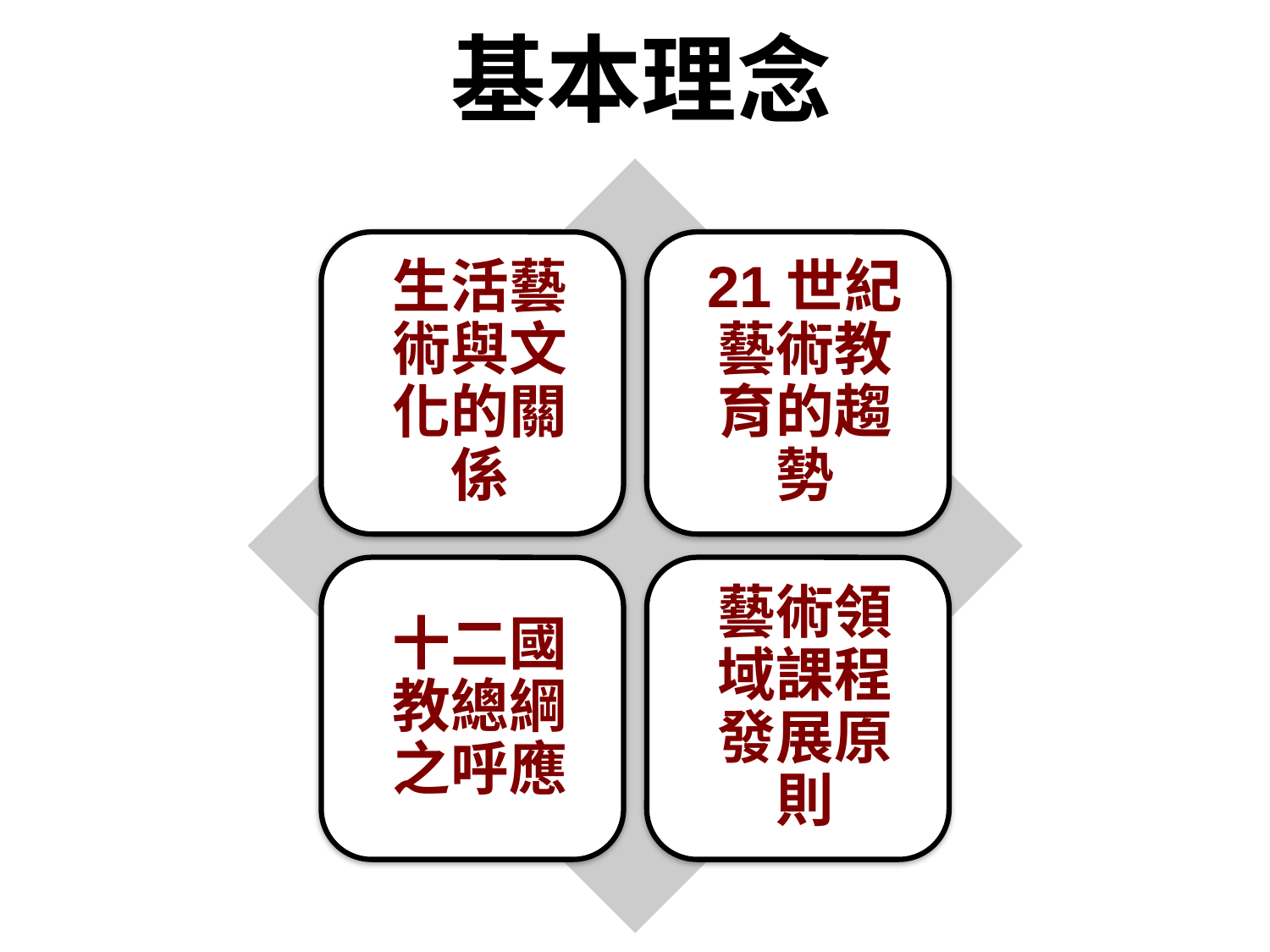

# 基本理念
生活藝術與文化的關係
21世紀藝術教育的趨勢
十二國教總綱之呼應
藝術領域課程發展原則